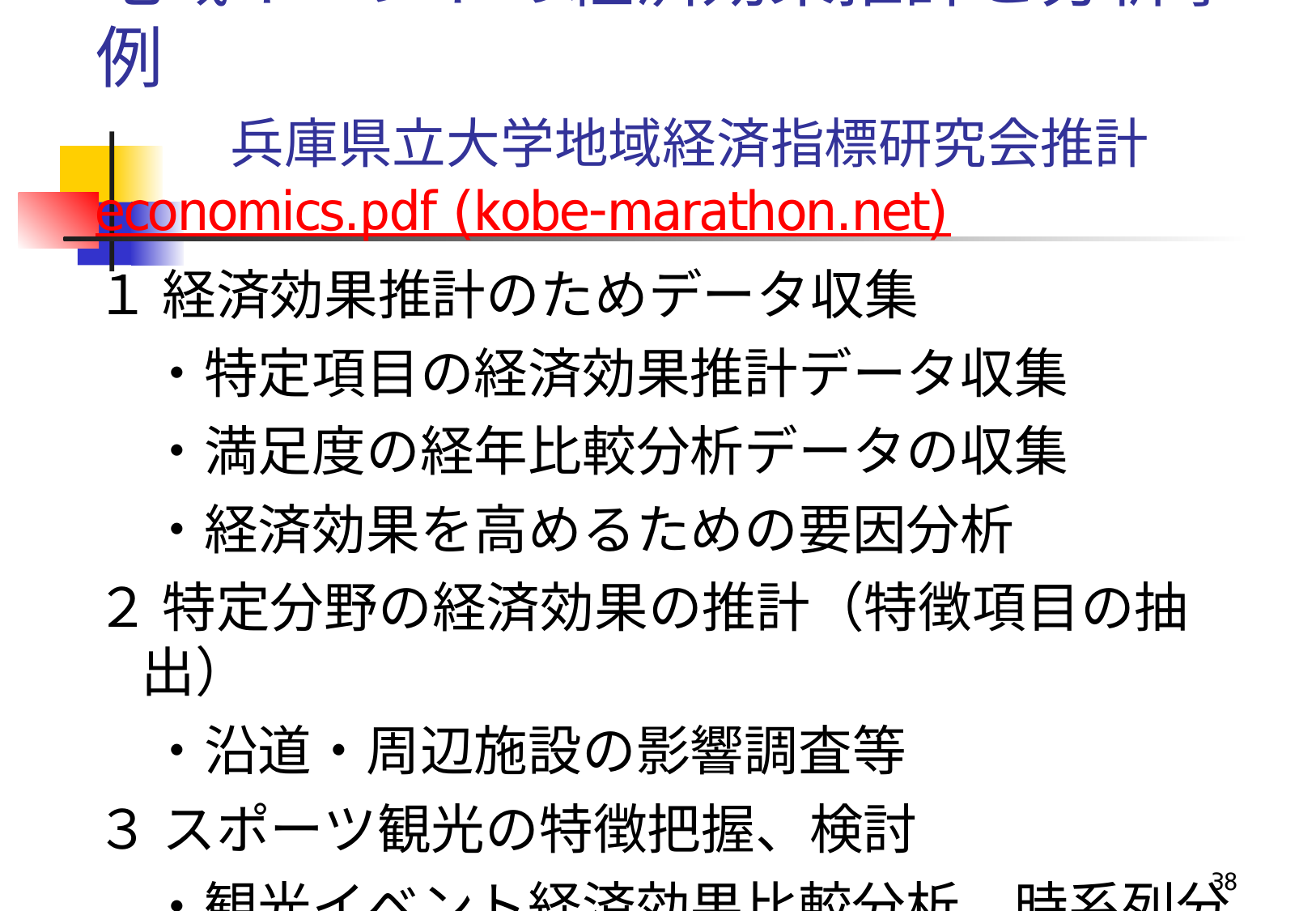

地域イベントの経済効果推計と分析事例
　　兵庫県立大学地域経済指標研究会推計
economics.pdf (kobe-marathon.net)
１ 経済効果推計のためデータ収集
　・特定項目の経済効果推計データ収集
　・満足度の経年比較分析データの収集
　・経済効果を高めるための要因分析
２ 特定分野の経済効果の推計（特徴項目の抽出）
　・沿道・周辺施設の影響調査等
３ スポーツ観光の特徴把握、検討
　・観光イベント経済効果比較分析、時系列分析

38